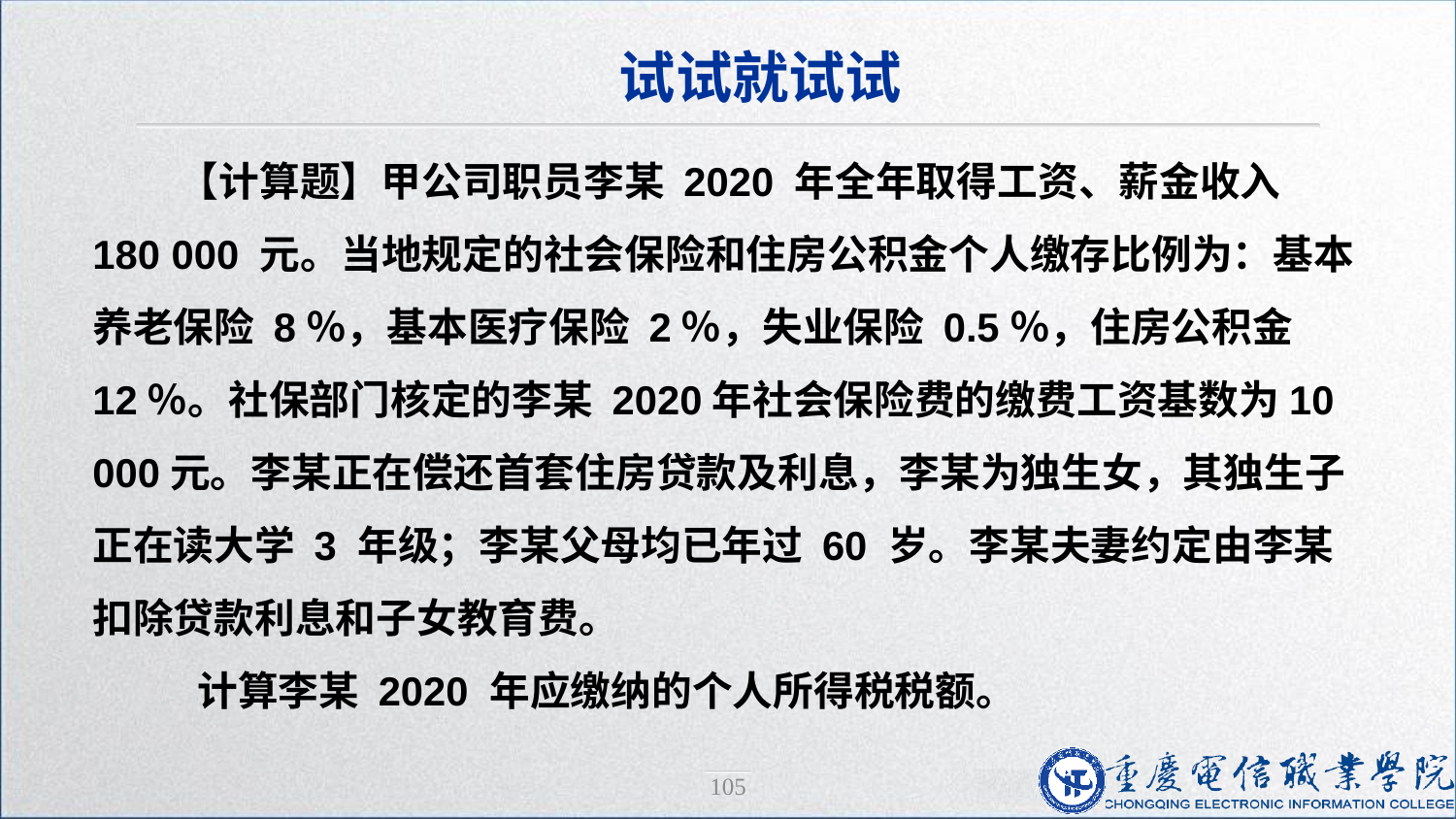

试试就试试
【计算题】甲公司职员李某 2020 年全年取得工资、薪金收入 180 000 元。当地规定的社会保险和住房公积金个人缴存比例为：基本养老保险 8％，基本医疗保险 2％，失业保险 0.5％，住房公积金 12％。社保部门核定的李某 2020年社会保险费的缴费工资基数为10 000元。李某正在偿还首套住房贷款及利息，李某为独生女，其独生子正在读大学 3 年级；李某父母均已年过 60 岁。李某夫妻约定由李某扣除贷款利息和子女教育费。
 计算李某 2020 年应缴纳的个人所得税税额。
105